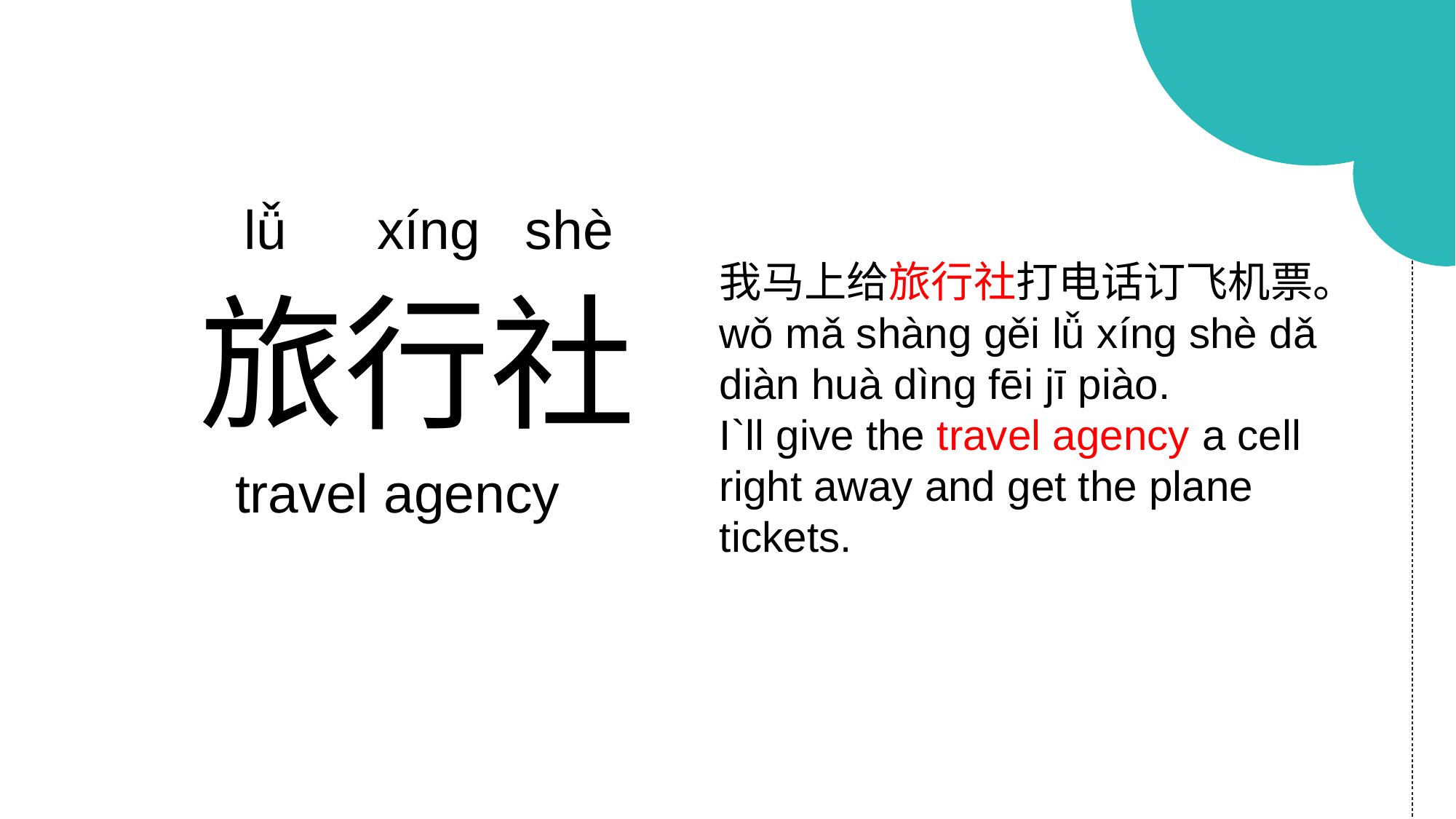

lǚ      xíng   shè
我马上给旅行社打电话订飞机票。
wǒ mǎ shàng gěi lǚ xíng shè dǎ diàn huà dìng fēi jī piào.
I`ll give the travel agency a cell right away and get the plane tickets.
旅行社
        travel agency